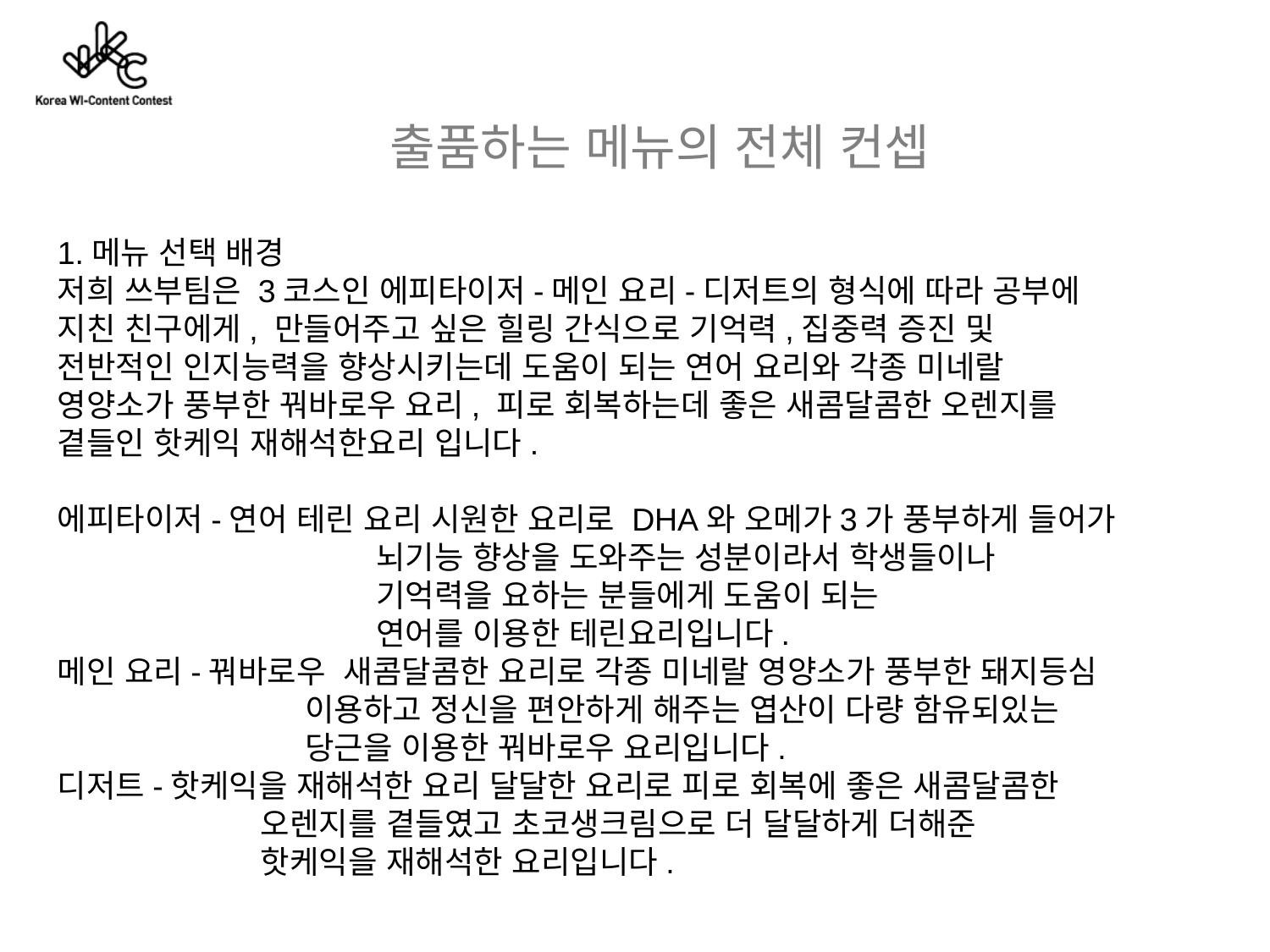

출품하는 메뉴의 전체 컨셉
1.메뉴 선택 배경
저희 쓰부팀은 3코스인 에피타이저-메인 요리-디저트의 형식에 따라 공부에
지친 친구에게, 만들어주고 싶은 힐링 간식으로 기억력,집중력 증진 및
전반적인 인지능력을 향상시키는데 도움이 되는 연어 요리와 각종 미네랄
영양소가 풍부한 꿔바로우 요리, 피로 회복하는데 좋은 새콤달콤한 오렌지를
곁들인 핫케익 재해석한요리 입니다.

에피타이저-연어 테린 요리 시원한 요리로 DHA와 오메가3가 풍부하게 들어가
                                   뇌기능 향상을 도와주는 성분이라서 학생들이나
                                   기억력을 요하는 분들에게 도움이 되는
                                   연어를 이용한 테린요리입니다.
메인 요리-꿔바로우  새콤달콤한 요리로 각종 미네랄 영양소가 풍부한 돼지등심
                           이용하고 정신을 편안하게 해주는 엽산이 다량 함유되있는
                           당근을 이용한 꿔바로우 요리입니다.
디저트-핫케익을 재해석한 요리 달달한 요리로 피로 회복에 좋은 새콤달콤한
                      오렌지를 곁들였고 초코생크림으로 더 달달하게 더해준
                      핫케익을 재해석한 요리입니다.